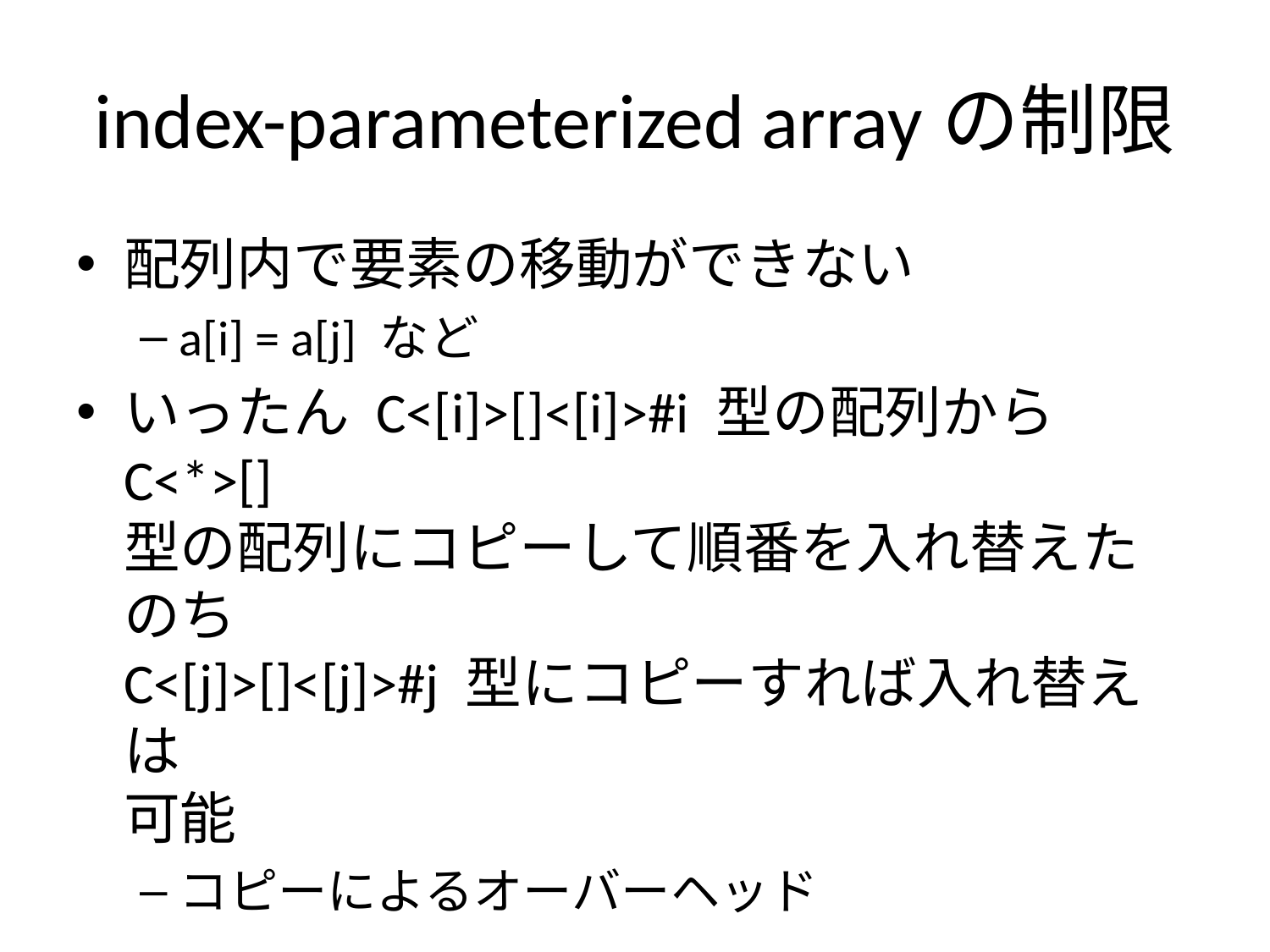

# index-parameterized arrayの制限
配列内で要素の移動ができない
a[i] = a[j] など
いったん C<[i]>[]<[i]>#i 型の配列から C<*>[]
型の配列にコピーして順番を入れ替えたのち
C<[j]>[]<[j]>#j 型にコピーすれば入れ替えは
可能
コピーによるオーバーヘッド